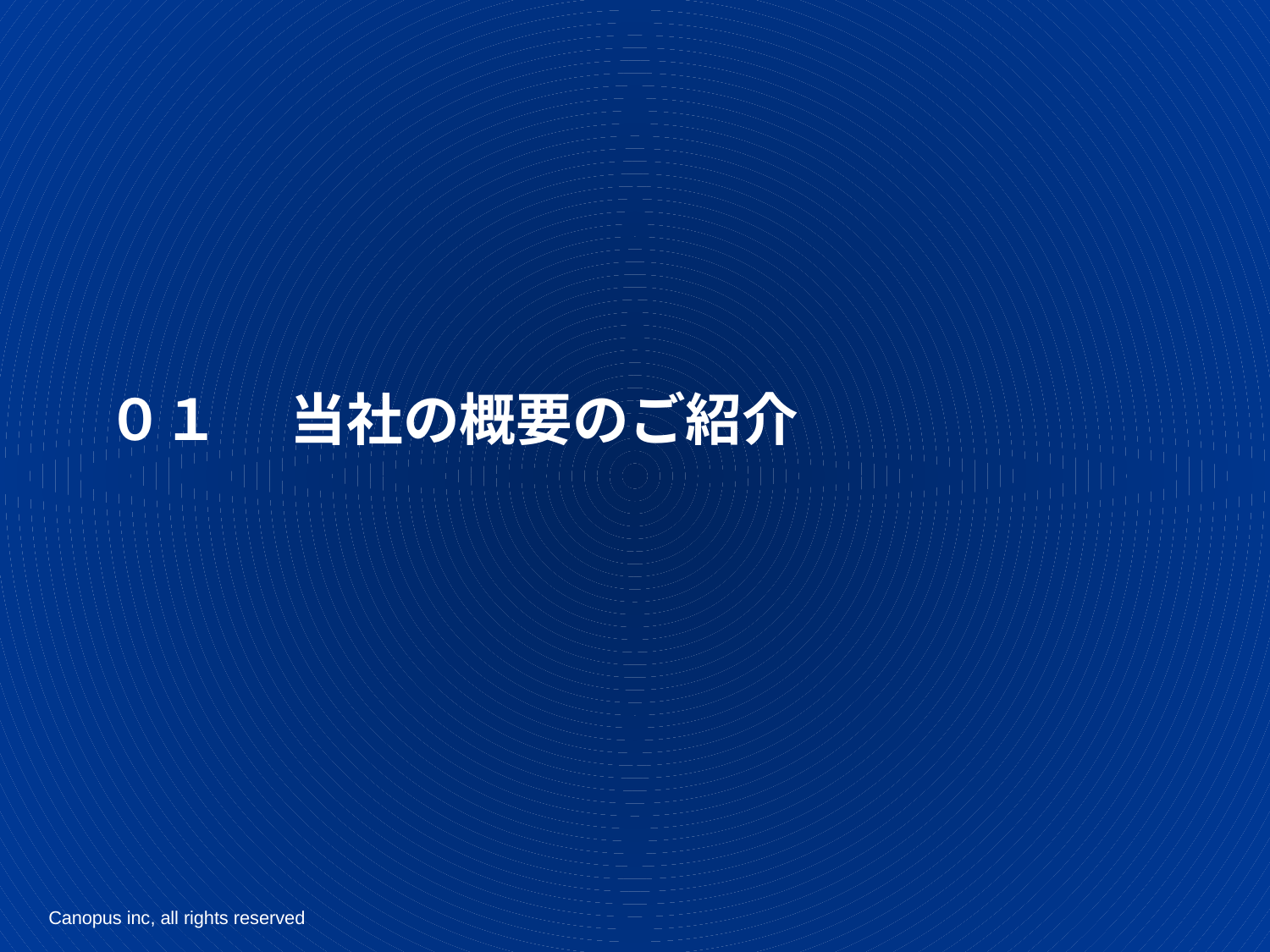

０１	　当社の概要のご紹介
3
3
3
Canopus inc, all rights reserved